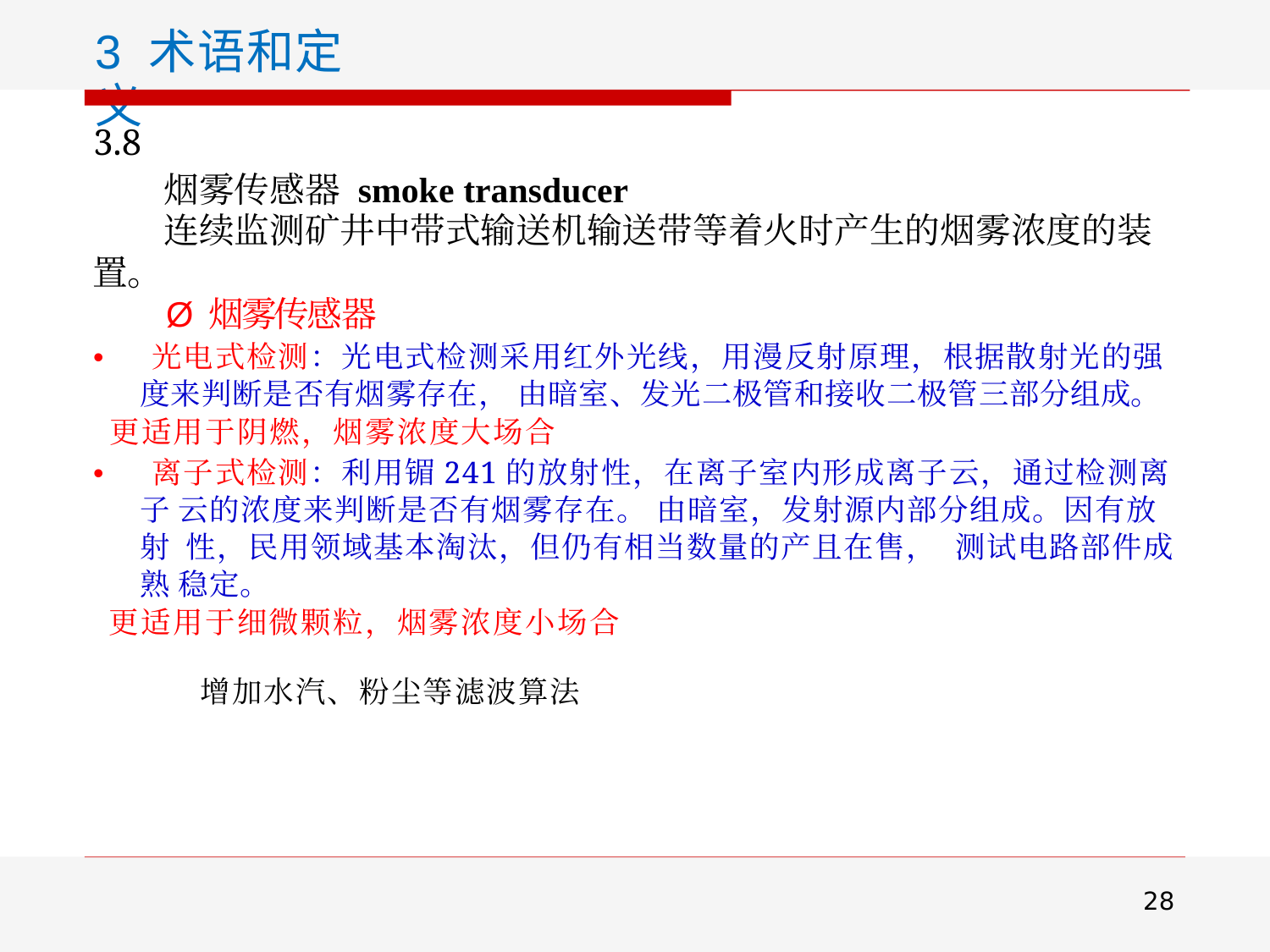

3 术语和定义

3.8
烟雾传感器 smoke transducer
连续监测矿井中带式输送机输送带等着火时产生的烟雾浓度的装 置。
Ø 烟雾传感器
•    光电式检测：光电式检测采用红外光线，用漫反射原理，根据散射光的强  度来判断是否有烟雾存在， 由暗室、发光二极管和接收二极管三部分组成。
更适用于阴燃，烟雾浓度大场合
•    离子式检测：利用镅241的放射性，在离子室内形成离子云，通过检测离子 云的浓度来判断是否有烟雾存在。 由暗室，发射源内部分组成。因有放射  性，民用领域基本淘汰，但仍有相当数量的产且在售，  测试电路部件成熟 稳定。
更适用于细微颗粒，烟雾浓度小场合

增加水汽、粉尘等滤波算法

28